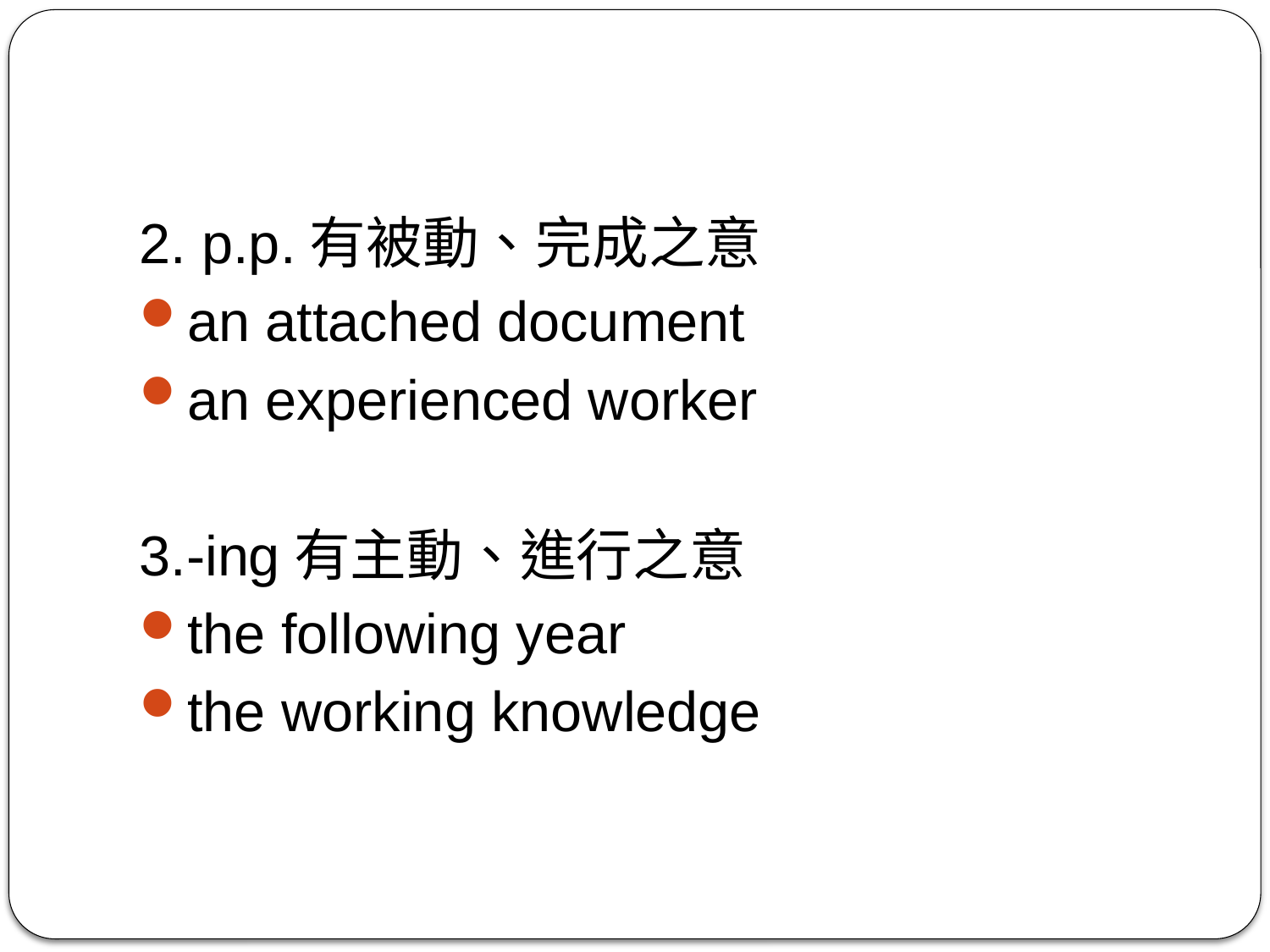

#
2. p.p.有被動、完成之意
an attached document
an experienced worker

3.-ing有主動、進行之意
the following year
the working knowledge